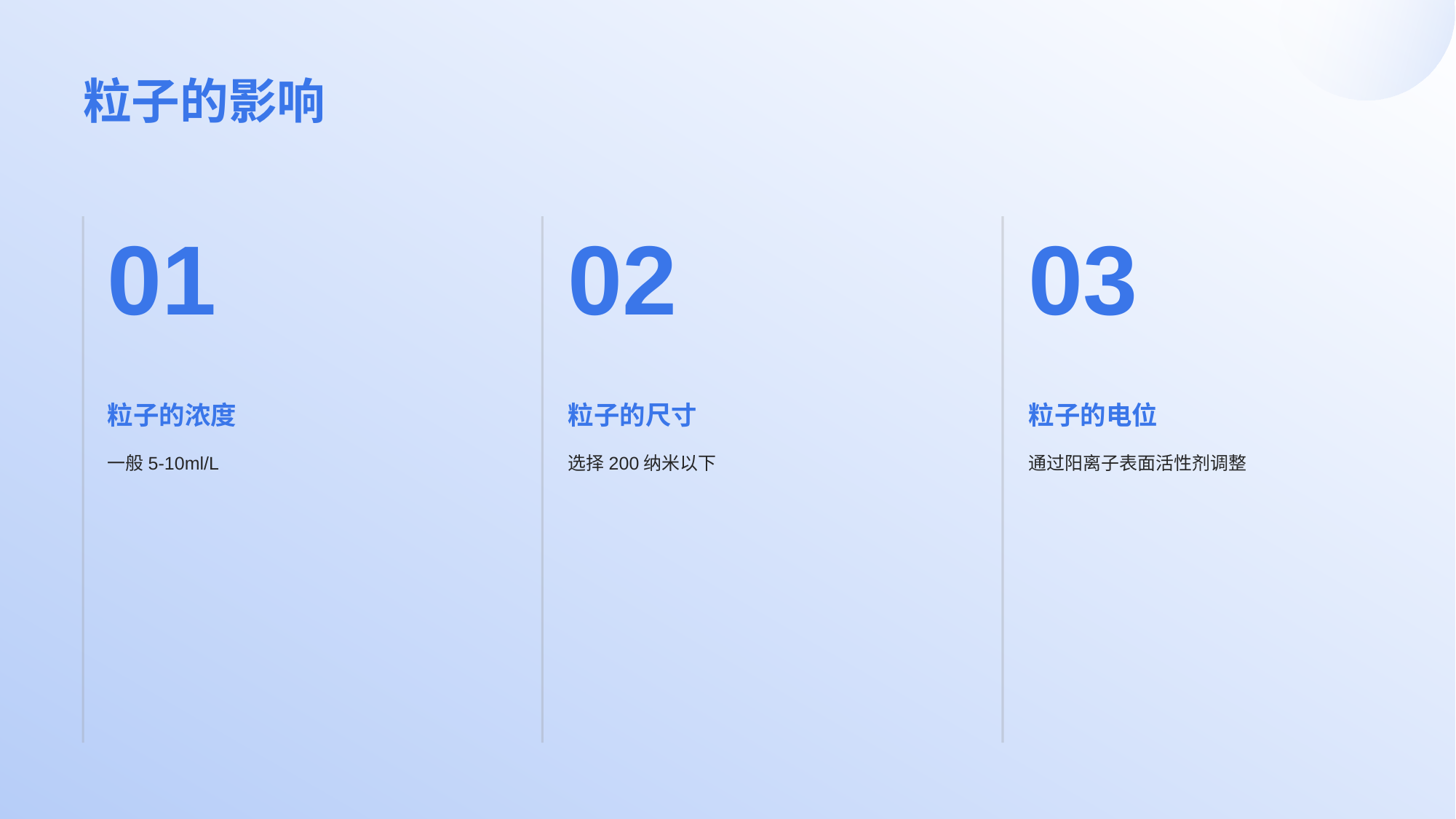

# 粒子的影响
01
02
03
粒子的浓度
粒子的尺寸
粒子的电位
一般5-10ml/L
选择200纳米以下
通过阳离子表面活性剂调整